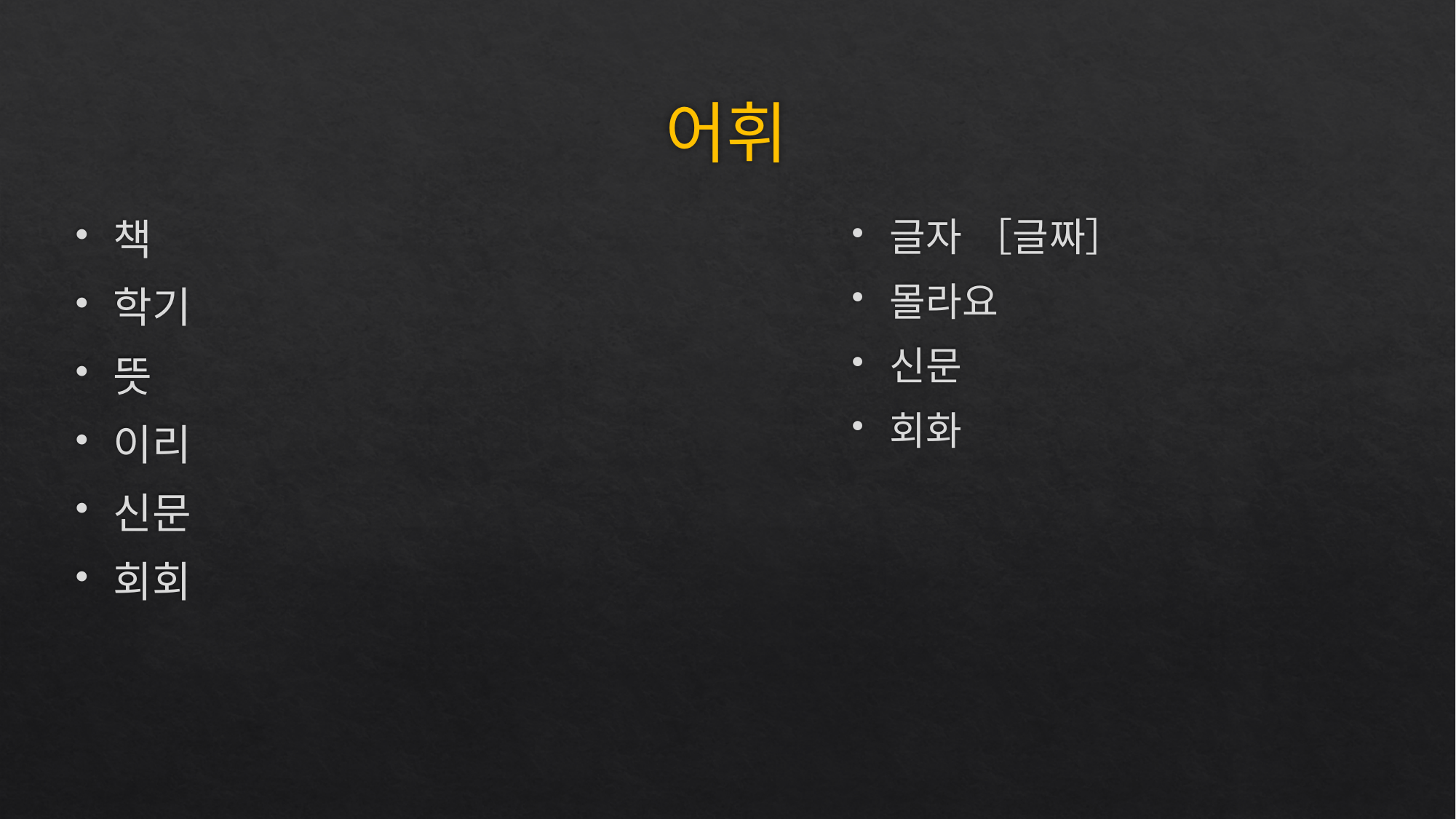

# 어휘
글자 ［글짜］
몰라요
신문
회화
책
학기
뜻
이리
신문
회회